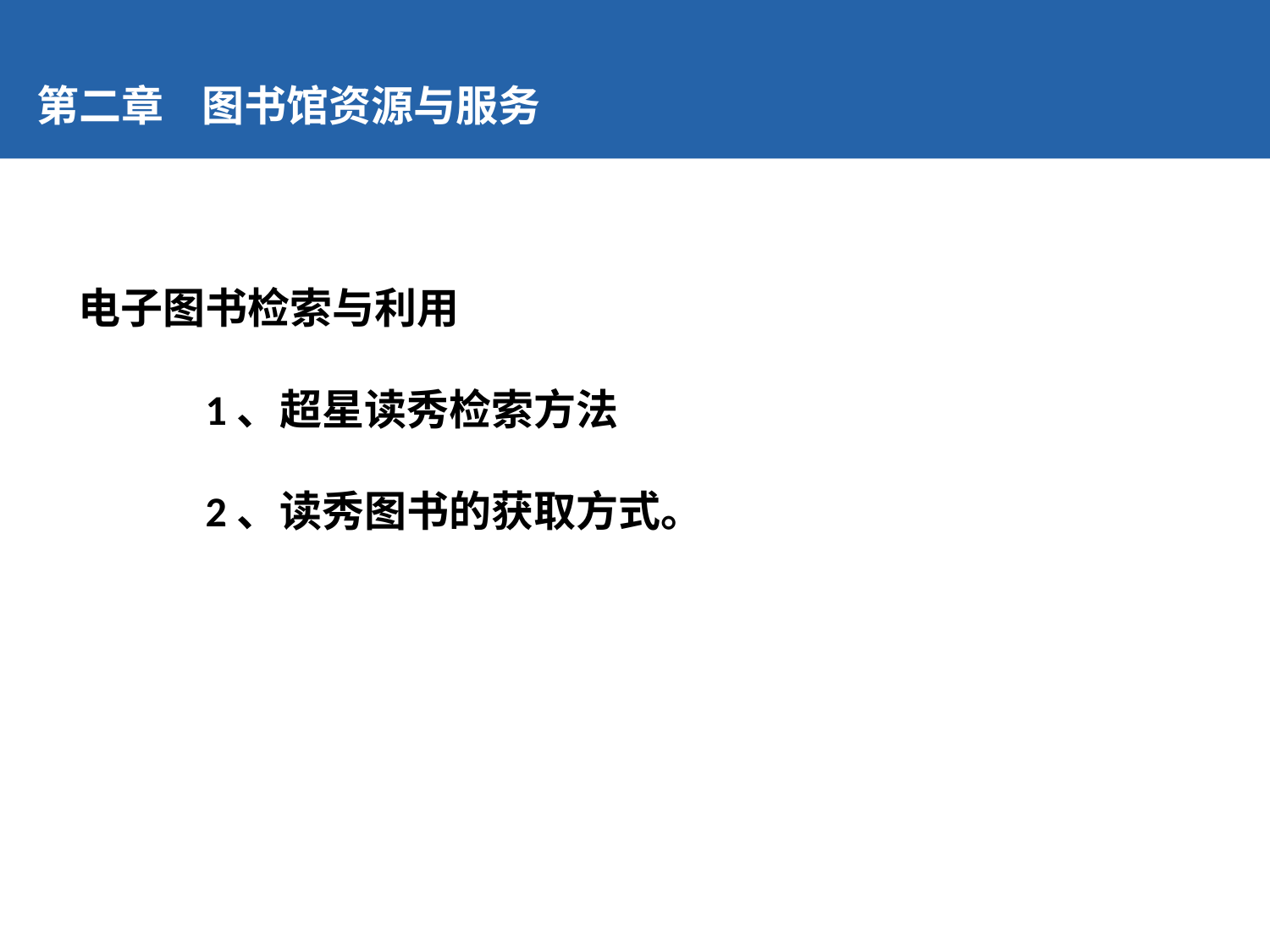

第二章    图书馆资源与服务
电子图书检索与利用
	1、超星读秀检索方法
	2、读秀图书的获取方式。